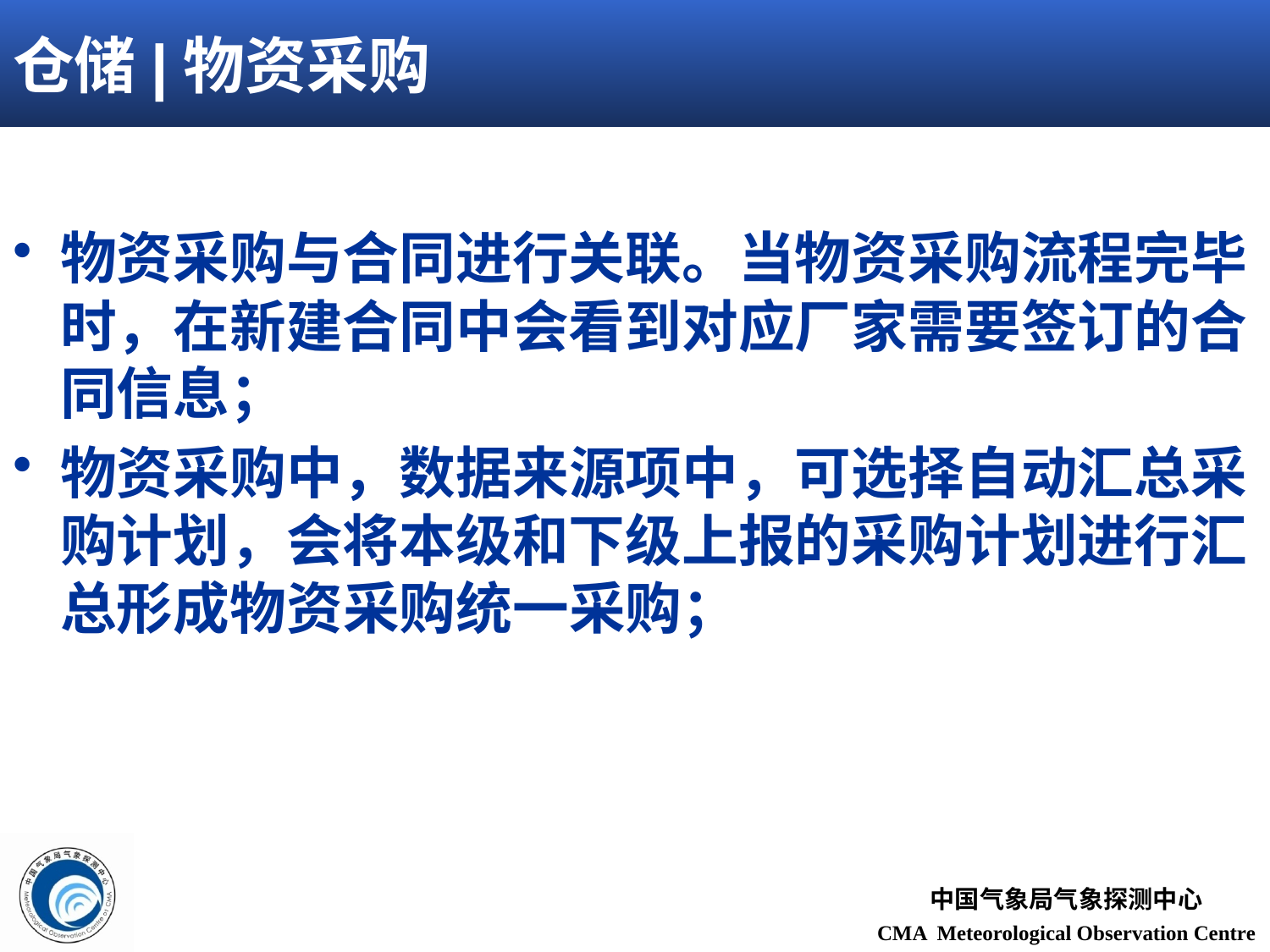

# 仓储|物资采购

物资采购与合同进行关联。当物资采购流程完毕时，在新建合同中会看到对应厂家需要签订的合同信息；
物资采购中，数据来源项中，可选择自动汇总采购计划，会将本级和下级上报的采购计划进行汇总形成物资采购统一采购；